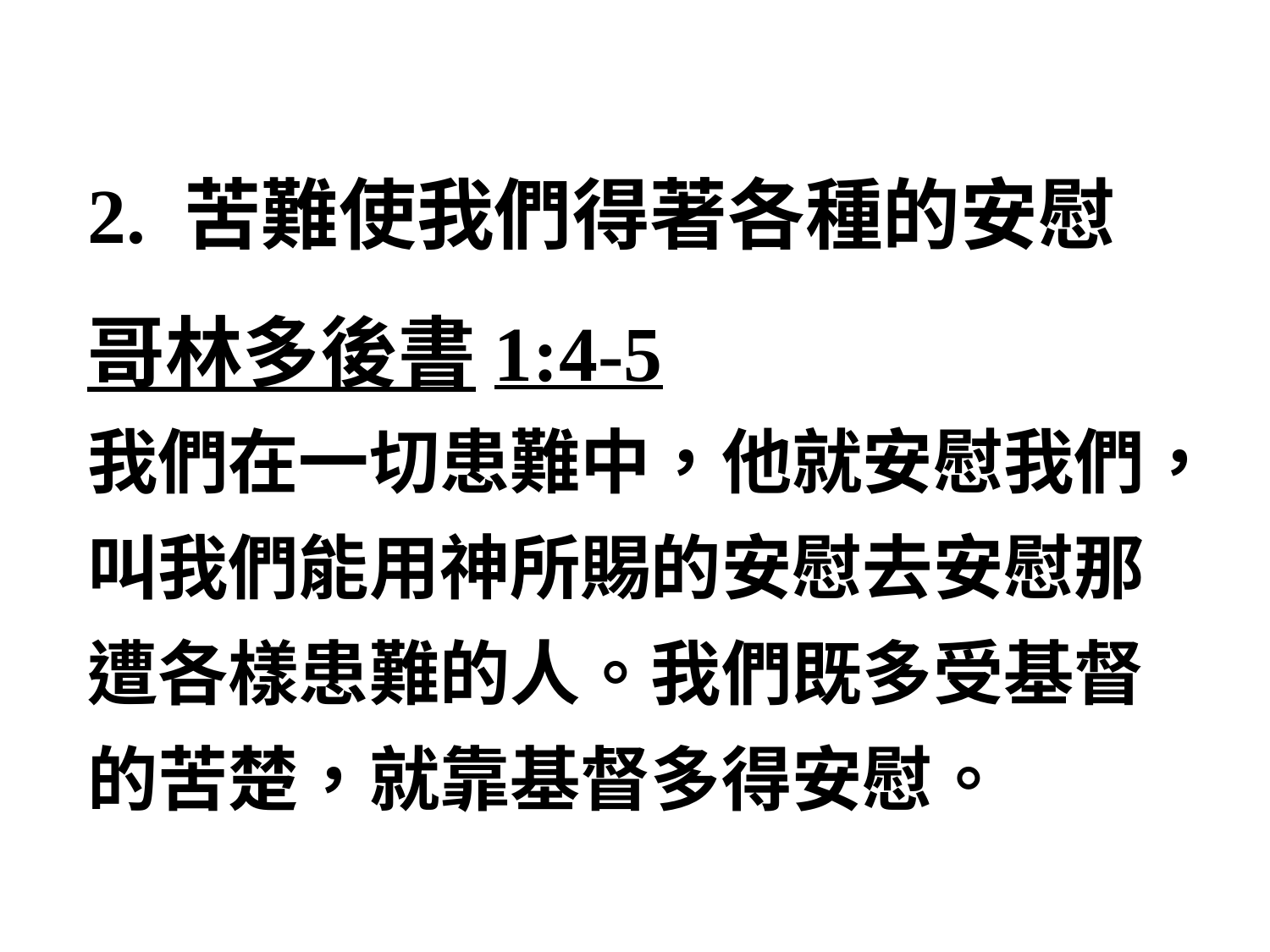

2. 苦難使我們得著各種的安慰

哥林多後書1:4-5
我們在一切患難中，他就安慰我們，叫我們能用神所賜的安慰去安慰那遭各樣患難的人。我們既多受基督的苦楚，就靠基督多得安慰。